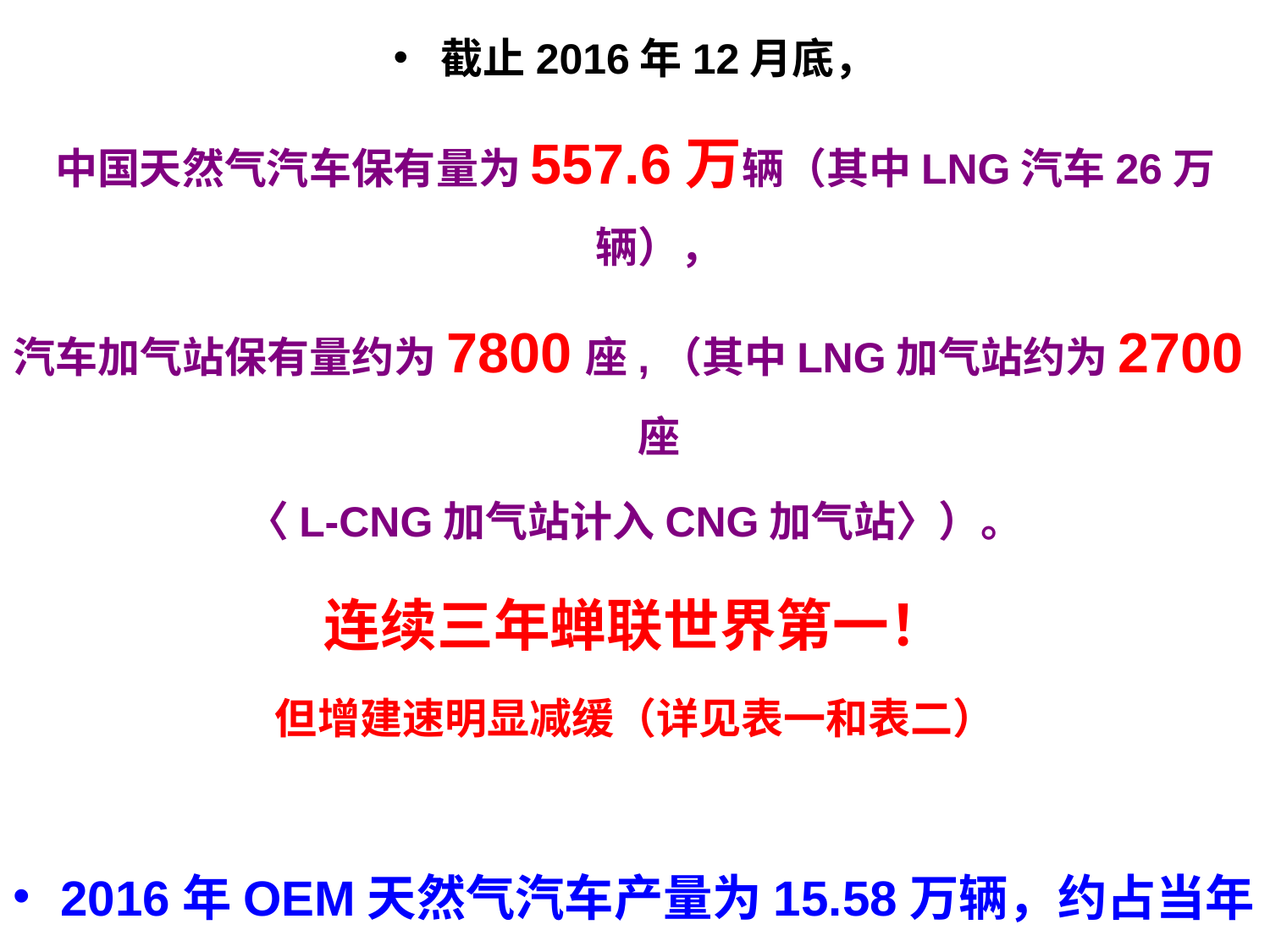

截止2016年12月底，
中国天然气汽车保有量为557.6万辆（其中LNG汽车26万辆），
汽车加气站保有量约为7800座,（其中LNG加气站约为2700座
〈L-CNG加气站计入CNG加气站〉）。
连续三年蝉联世界第一！
但增建速明显减缓（详见表一和表二）

2016年OEM天然气汽车产量为15.58万辆，约占当年天然气汽车保有量增量的40%。